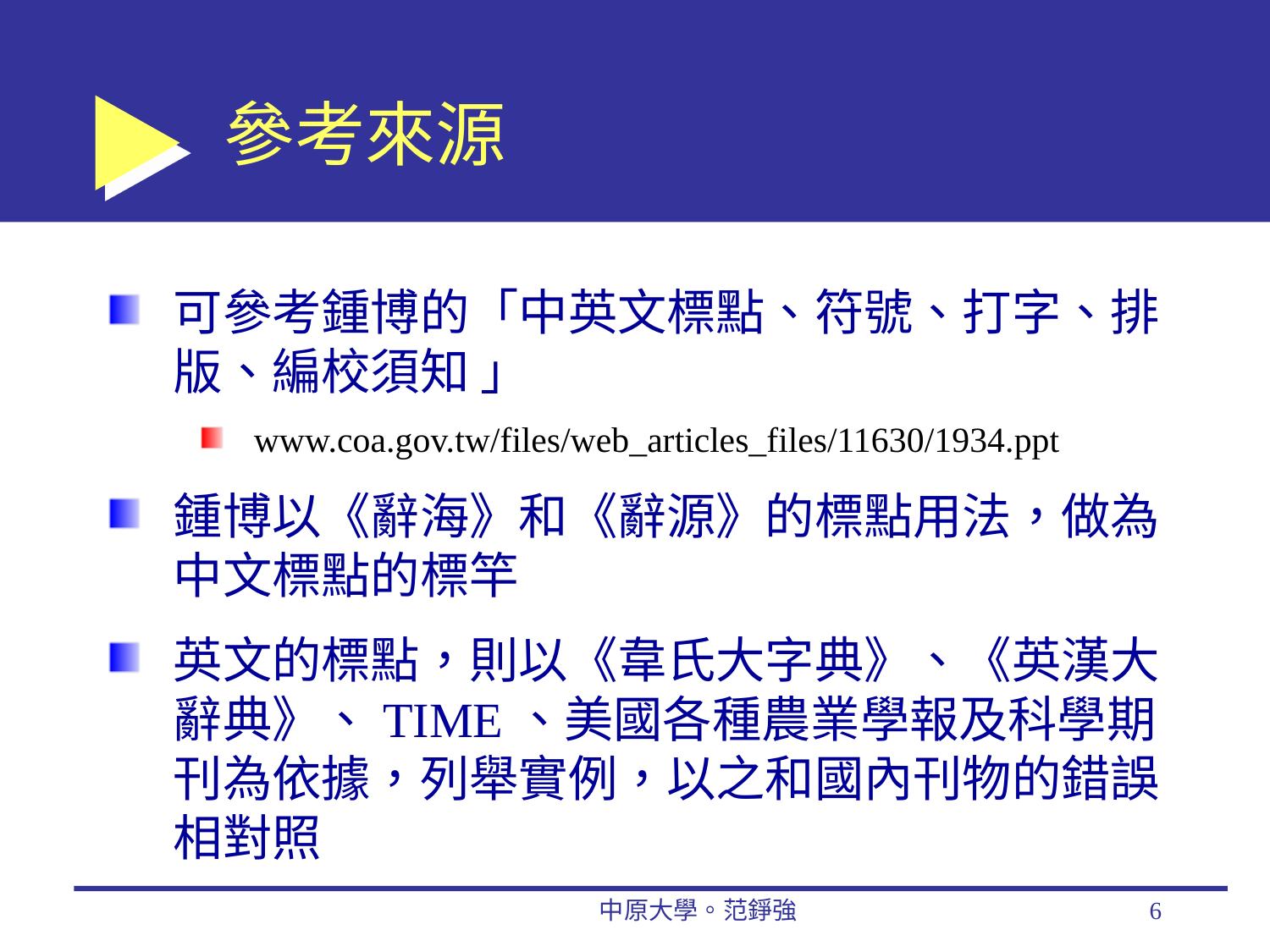

# 參考來源
可參考鍾博的「中英文標點、符號、打字、排版、編校須知 」
www.coa.gov.tw/files/web_articles_files/11630/1934.ppt
鍾博以《辭海》和《辭源》的標點用法，做為中文標點的標竿
英文的標點，則以《韋氏大字典》、《英漢大辭典》、TIME、美國各種農業學報及科學期刊為依據，列舉實例，以之和國內刊物的錯誤相對照
中原大學。范錚強
6